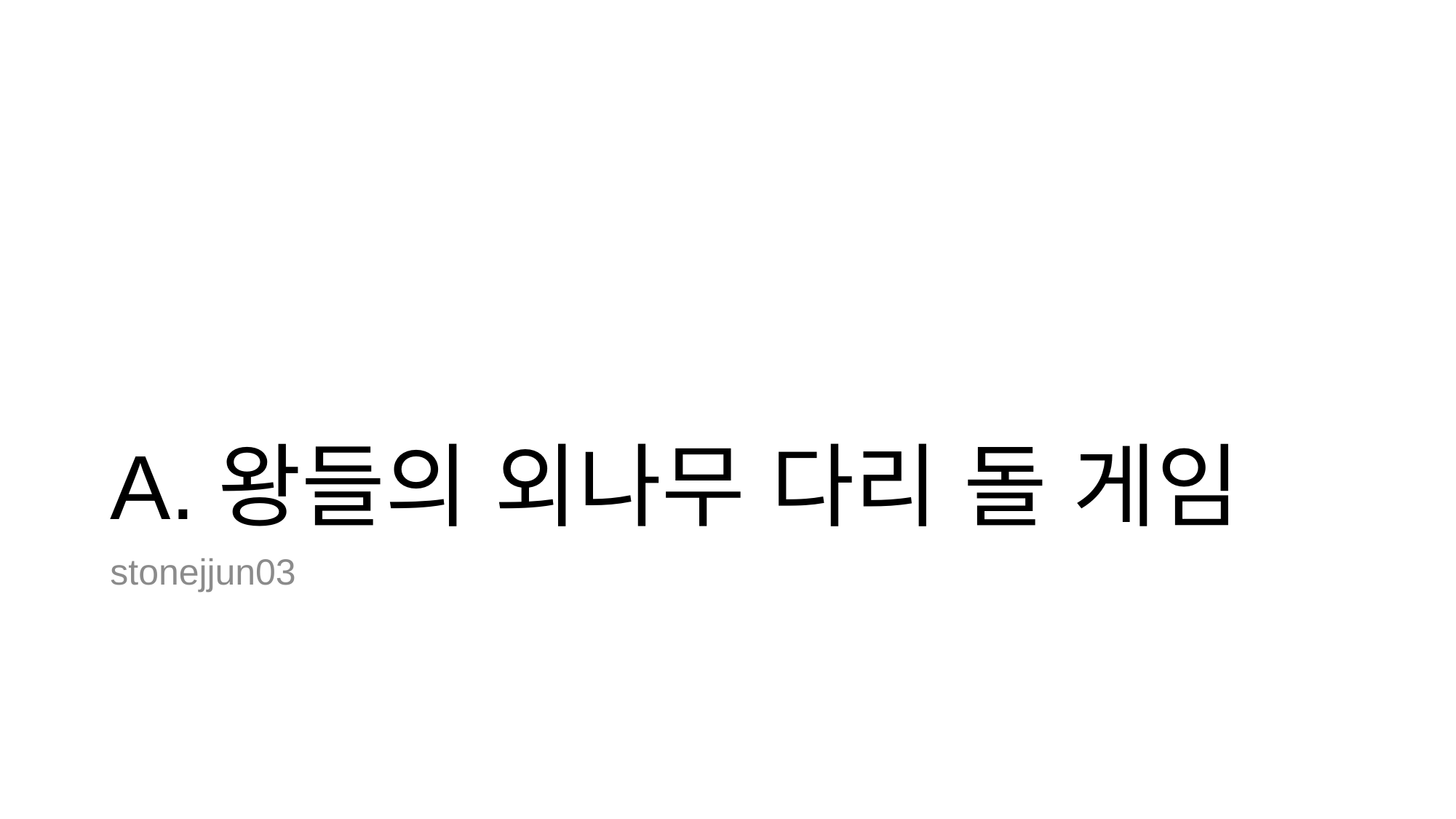

# A.왕들의 외나무 다리 돌 게임
stonejjun03